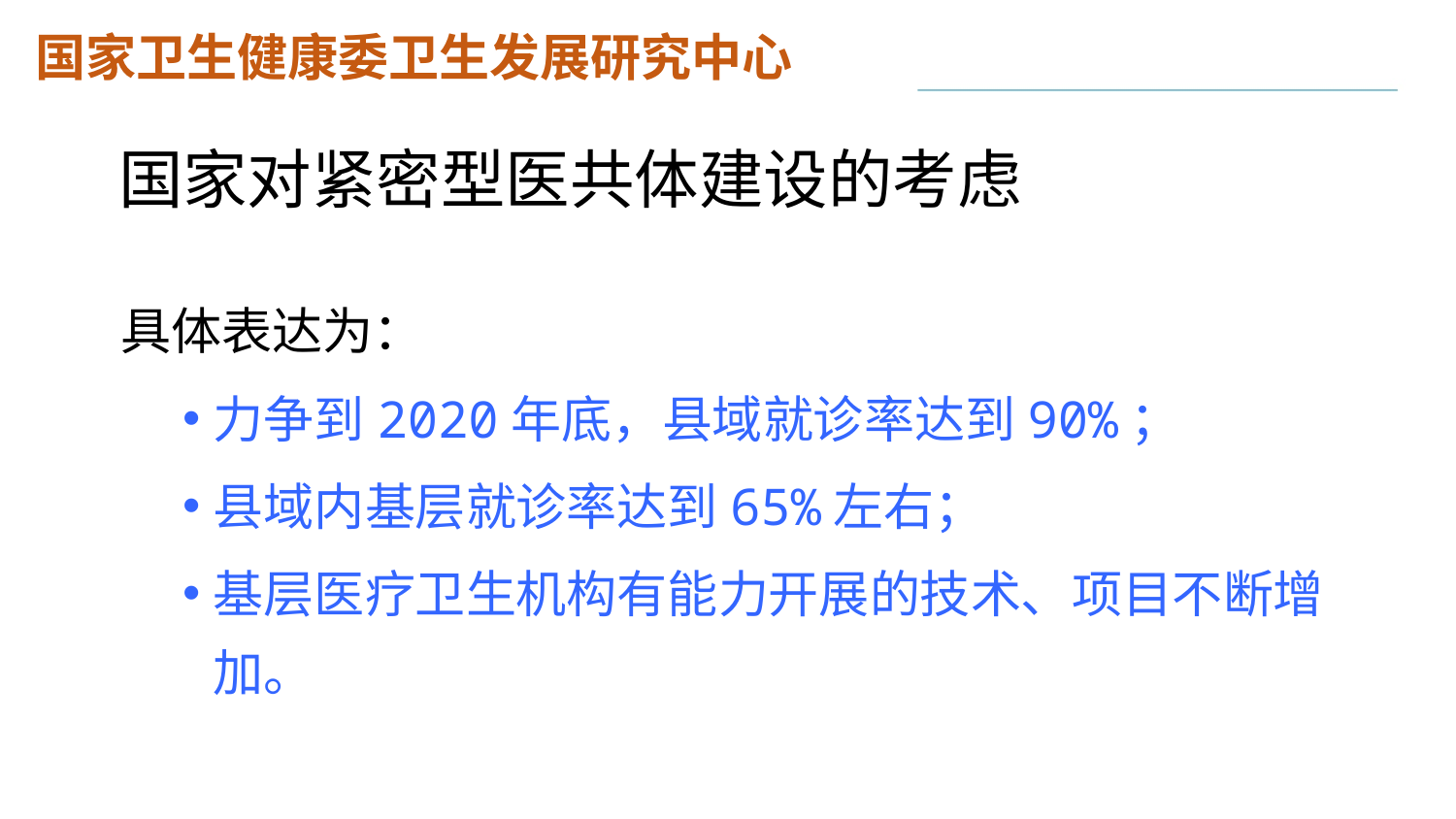

# 国家对紧密型医共体建设的考虑

具体表达为：
力争到2020年底，县域就诊率达到90%；
县域内基层就诊率达到65%左右；
基层医疗卫生机构有能力开展的技术、项目不断增加。